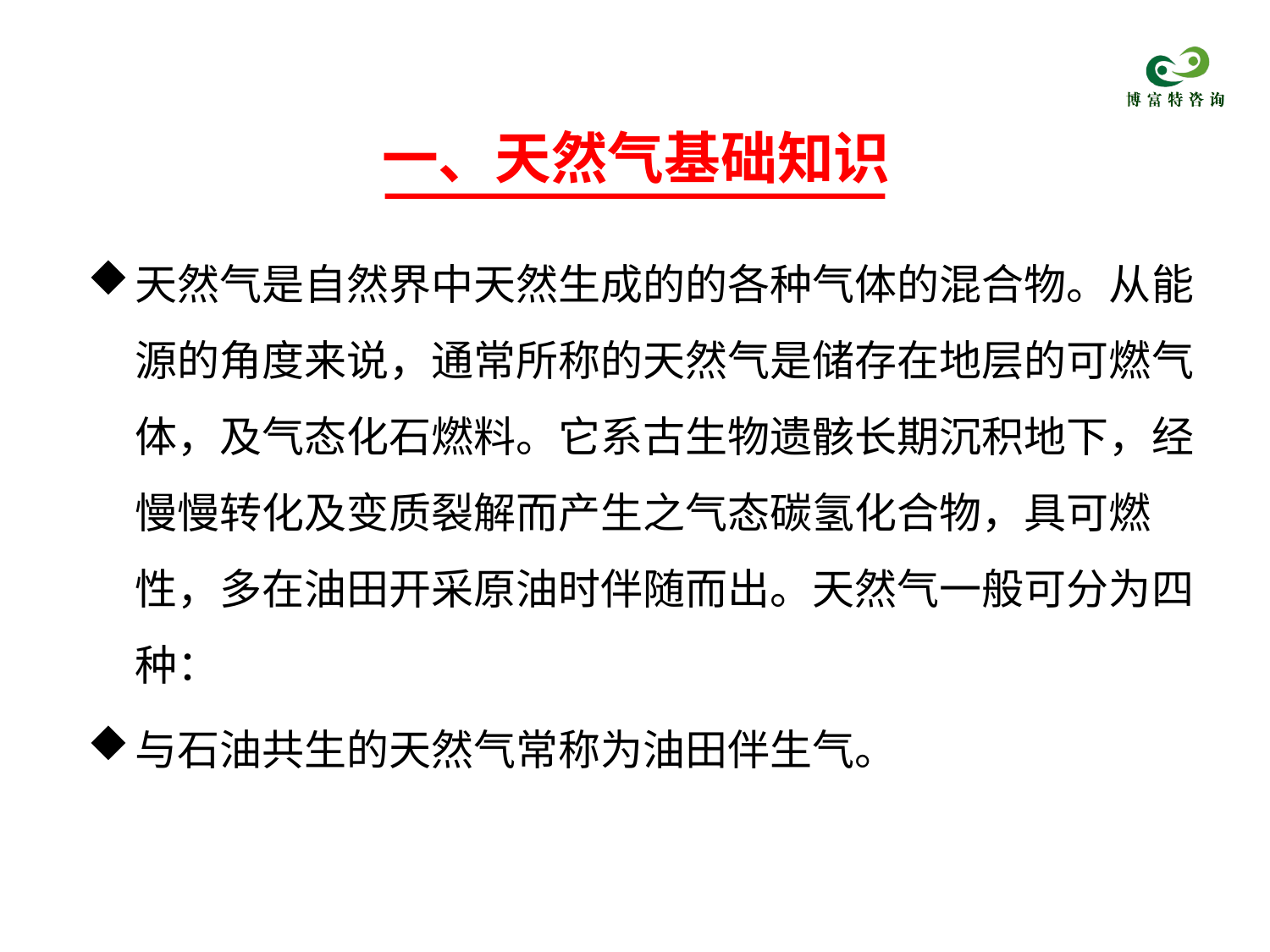

# 一、天然气基础知识

天然气是自然界中天然生成的的各种气体的混合物。从能源的角度来说，通常所称的天然气是储存在地层的可燃气体，及气态化石燃料。它系古生物遗骸长期沉积地下，经慢慢转化及变质裂解而产生之气态碳氢化合物，具可燃性，多在油田开采原油时伴随而出。天然气一般可分为四种：
与石油共生的天然气常称为油田伴生气。